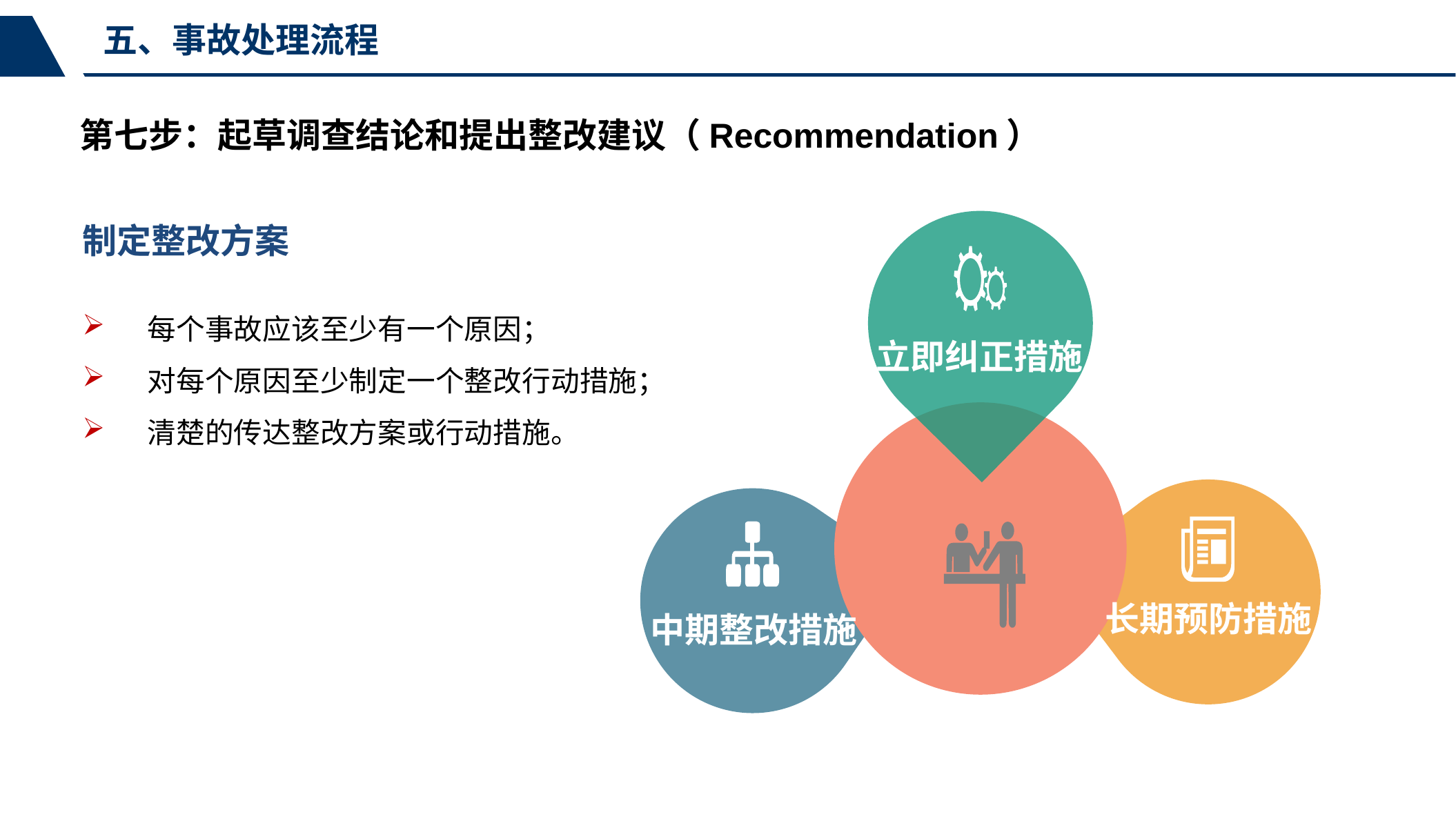

五、事故处理流程

第七步：起草调查结论和提出整改建议（Recommendation）

制定整改方案

 每个事故应该至少有一个原因；
 对每个原因至少制定一个整改行动措施；
 清楚的传达整改方案或行动措施。
立即纠正措施

长期预防措施

中期整改措施